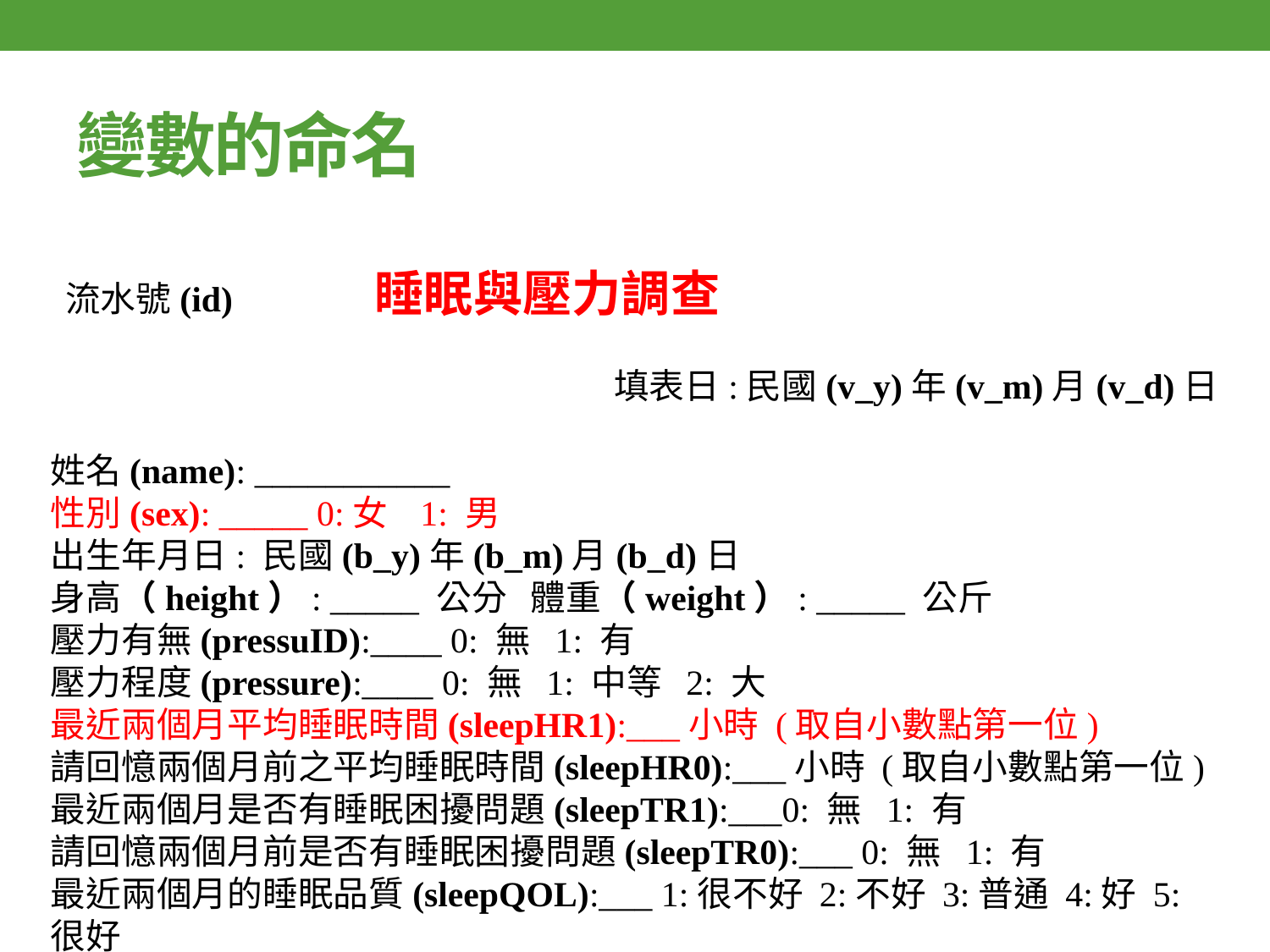

# 變數的命名
 流水號(id)               睡眠與壓力調查

                                                                     填表日:民國(v_y)年(v_m)月(v_d)日
姓名(name): ___________
性別(sex): _____ 0:女   1: 男
出生年月日: 民國(b_y)年(b_m)月(b_d)日
身高（height）: _____ 公分   體重（weight）: _____ 公斤
壓力有無(pressuID):____ 0: 無  1: 有
壓力程度(pressure):____ 0: 無  1: 中等  2: 大
最近兩個月平均睡眠時間(sleepHR1):___小時 (取自小數點第一位)
請回憶兩個月前之平均睡眠時間(sleepHR0):___小時 (取自小數點第一位)
最近兩個月是否有睡眠困擾問題(sleepTR1):___0: 無  1: 有
請回憶兩個月前是否有睡眠困擾問題(sleepTR0):___ 0: 無  1: 有
最近兩個月的睡眠品質(sleepQOL):___ 1:很不好 2:不好 3:普通 4:好 5:很好